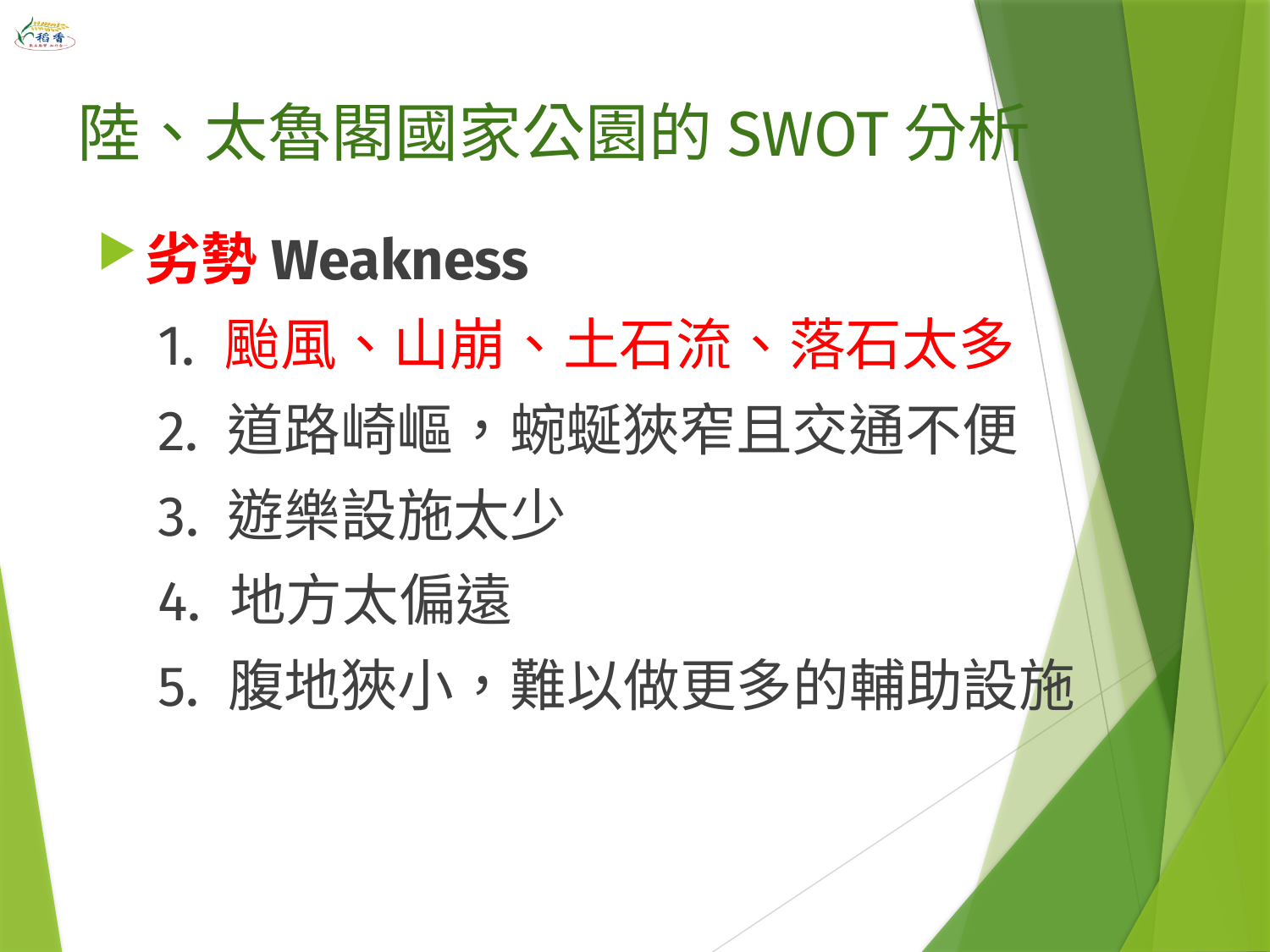

陸、太魯閣國家公園的SWOT分析
劣勢Weakness
    1. 颱風、山崩、土石流、落石太多
    2. 道路崎嶇，蜿蜒狹窄且交通不便
    3. 遊樂設施太少
    4. 地方太偏遠
    5. 腹地狹小，難以做更多的輔助設施